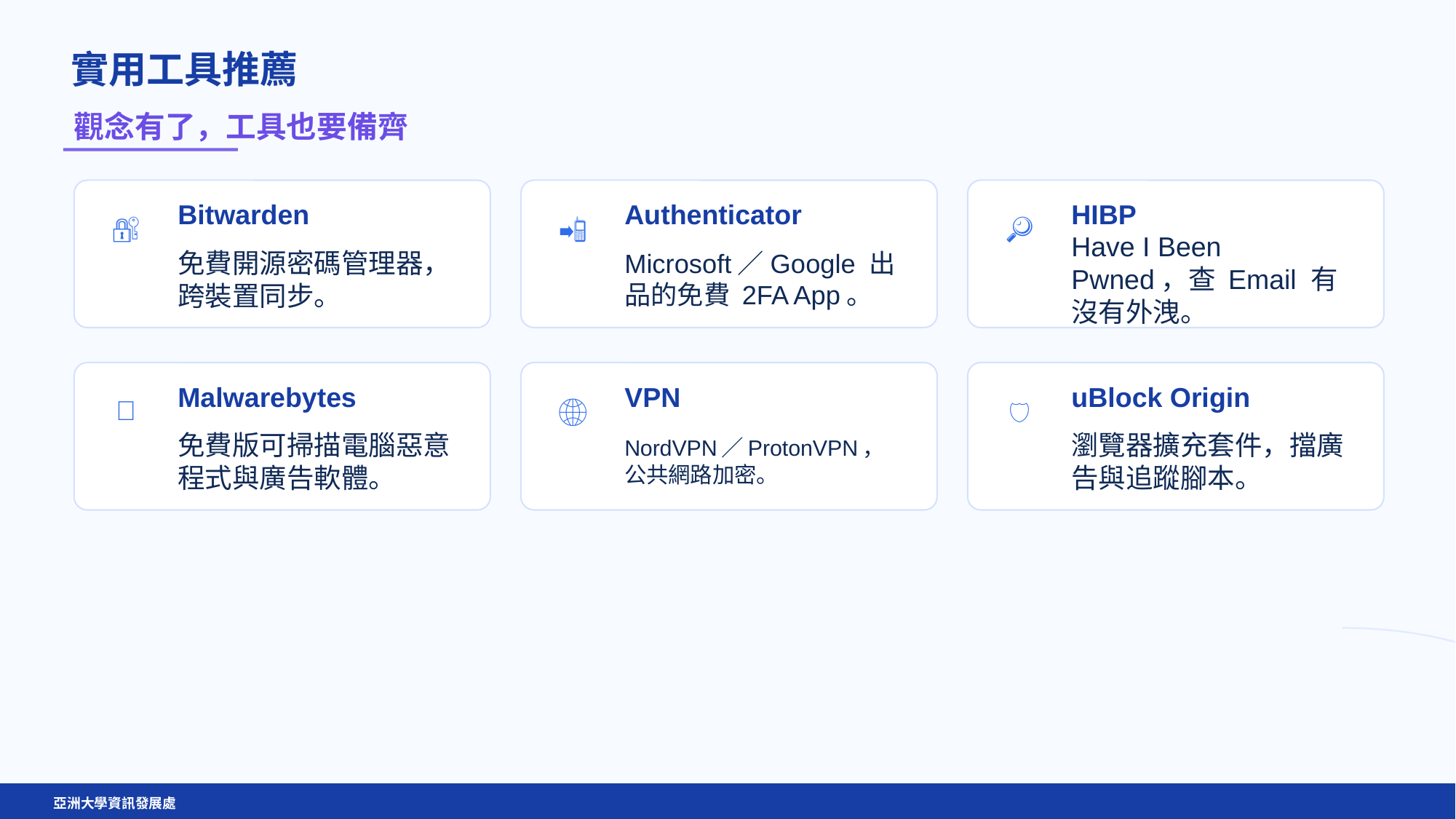

實用工具推薦
觀念有了，工具也要備齊

Bitwarden
Authenticator
HIBP
🔐
📲
🔎
免費開源密碼管理器，跨裝置同步。
Microsoft／Google 出品的免費 2FA App。
Have I Been Pwned，查 Email 有沒有外洩。

Malwarebytes
VPN
uBlock Origin
🦠
🌐
🛡️
免費版可掃描電腦惡意程式與廣告軟體。
NordVPN／ProtonVPN，公共網路加密。
瀏覽器擴充套件，擋廣告與追蹤腳本。

亞洲大學資訊發展處